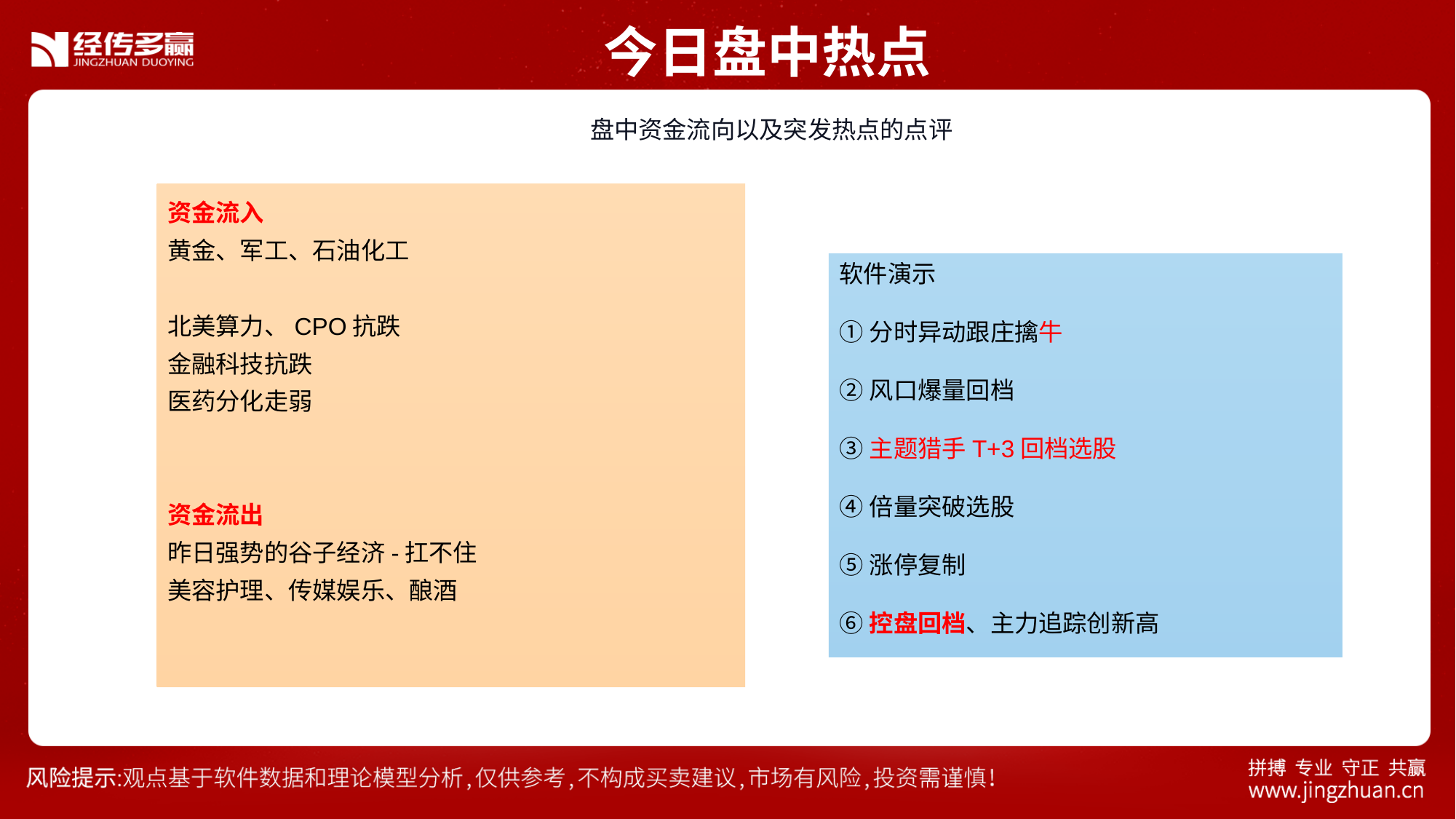

今日盘中热点
          盘中资金流向以及突发热点的点评

资金流入
黄金、军工、石油化工

北美算力、CPO抗跌
金融科技抗跌
医药分化走弱

资金流出
昨日强势的谷子经济-扛不住
美容护理、传媒娱乐、酿酒
软件演示

①分时异动跟庄擒牛

②风口爆量回档

③主题猎手T+3回档选股

④倍量突破选股

⑤涨停复制

⑥控盘回档、主力追踪创新高